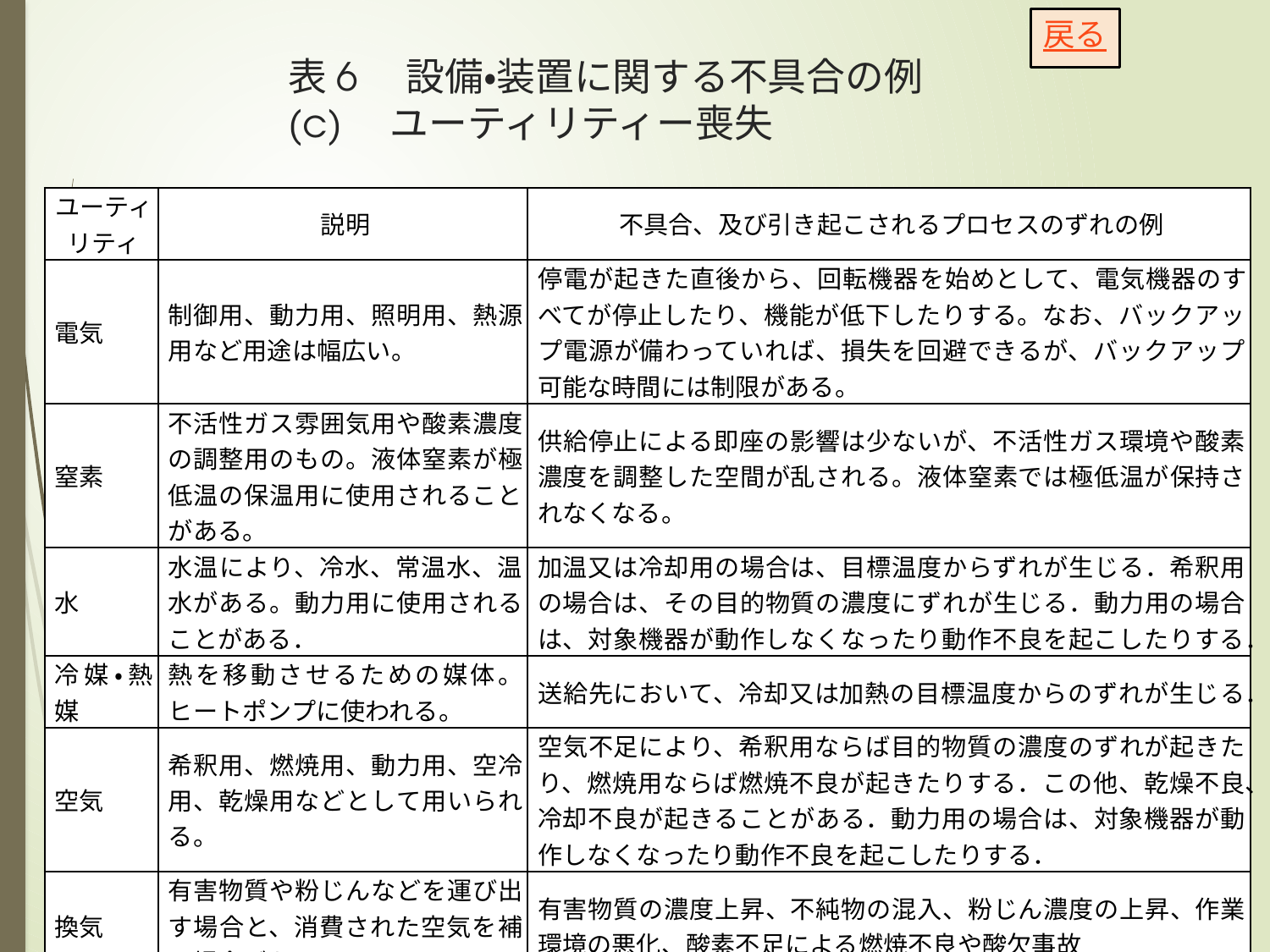

戻る
# 表6　設備・装置に関する不具合の例 (c)　ユーティリティー喪失
| ユーティリティ | 説明 | 不具合、及び引き起こされるプロセスのずれの例 |
| --- | --- | --- |
| 電気 | 制御用、動力用、照明用、熱源用など用途は幅広い。 | 停電が起きた直後から、回転機器を始めとして、電気機器のすべてが停止したり、機能が低下したりする。なお、バックアップ電源が備わっていれば、損失を回避できるが、バックアップ可能な時間には制限がある。 |
| 窒素 | 不活性ガス雰囲気用や酸素濃度の調整用のもの。液体窒素が極低温の保温用に使用されることがある。 | 供給停止による即座の影響は少ないが、不活性ガス環境や酸素濃度を調整した空間が乱される。液体窒素では極低温が保持されなくなる。 |
| 水 | 水温により、冷水、常温水、温水がある。動力用に使用されることがある． | 加温又は冷却用の場合は、目標温度からずれが生じる．希釈用の場合は、その目的物質の濃度にずれが生じる．動力用の場合は、対象機器が動作しなくなったり動作不良を起こしたりする． |
| 冷媒・熱媒 | 熱を移動させるための媒体。ヒートポンプに使われる。 | 送給先において、冷却又は加熱の目標温度からのずれが生じる． |
| 空気 | 希釈用、燃焼用、動力用、空冷用、乾燥用などとして用いられる。 | 空気不足により、希釈用ならば目的物質の濃度のずれが起きたり、燃焼用ならば燃焼不良が起きたりする．この他、乾燥不良、冷却不良が起きることがある．動力用の場合は、対象機器が動作しなくなったり動作不良を起こしたりする． |
| 換気 | 有害物質や粉じんなどを運び出す場合と、消費された空気を補う場合がある。 | 有害物質の濃度上昇、不純物の混入、粉じん濃度の上昇、作業環境の悪化、酸素不足による燃焼不良や酸欠事故 |
| 蒸気 | 熱媒・熱源であることが多いが、動力用に使われる場合がある。 | 熱媒に準じる。凝縮水がトラブル（閉塞、腐食など）の原因となりやすい。 |